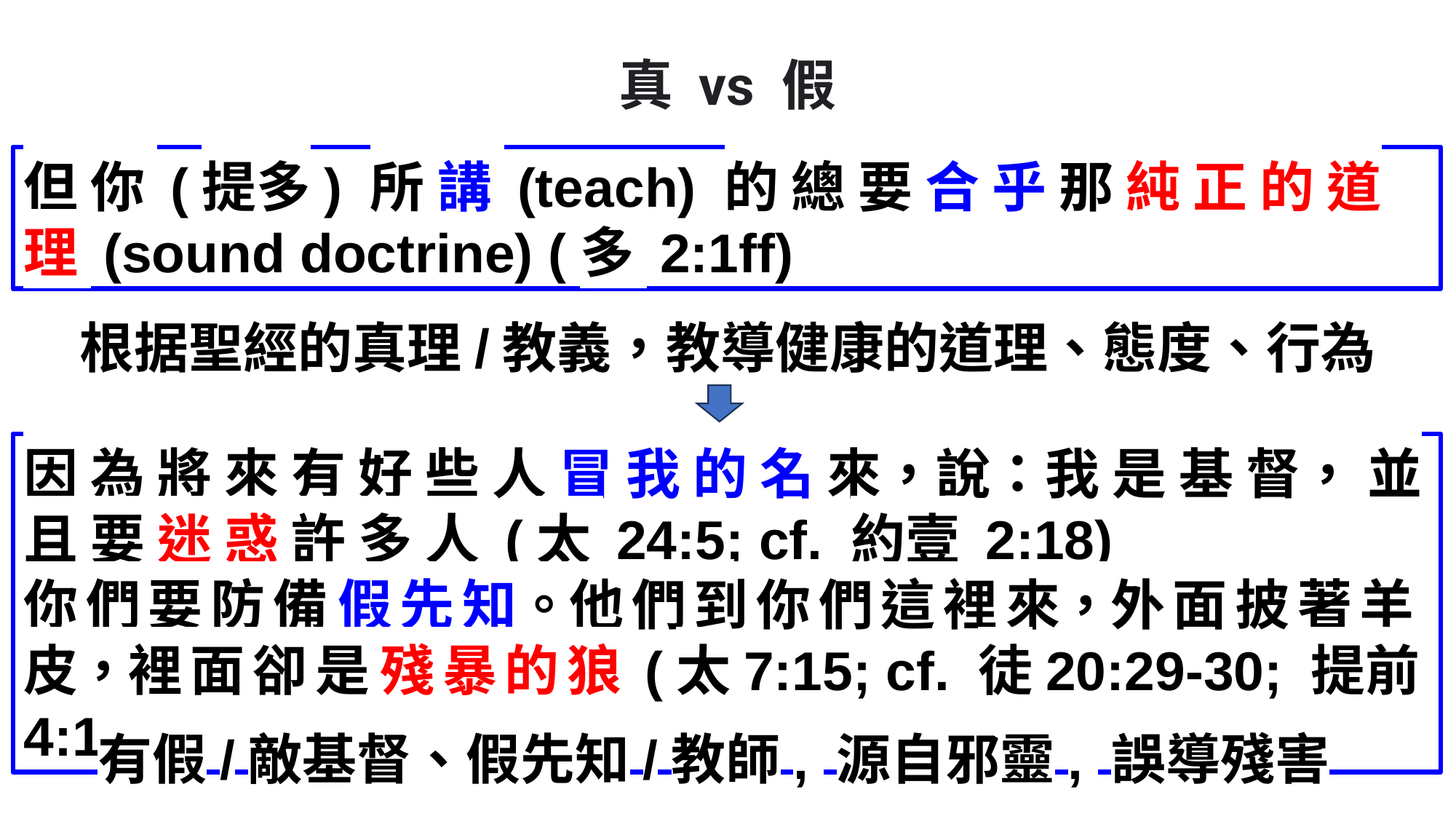

真 vs 假
但 你 (提多) 所 講 (teach) 的 總 要 合 乎 那 純 正 的 道 理 (sound doctrine) (多 2:1ff)
根据聖經的真理/教義，教導健康的道理、態度、行為

因 為 將 來 有 好 些 人 冒 我 的 名 來，說：我 是 基 督， 並 且 要 迷 惑 許 多 人 (太 24:5; cf. 約壹 2:18)
你 們 要 防 備 假 先 知。他 們 到 你 們 這 裡 來，外 面 披 著 羊 皮，裡 面 卻 是 殘 暴 的 狼 (太7:15; cf. 徒20:29-30; 提前4:1-2)
有假/敵基督、假先知/教師, 源自邪靈, 誤導殘害